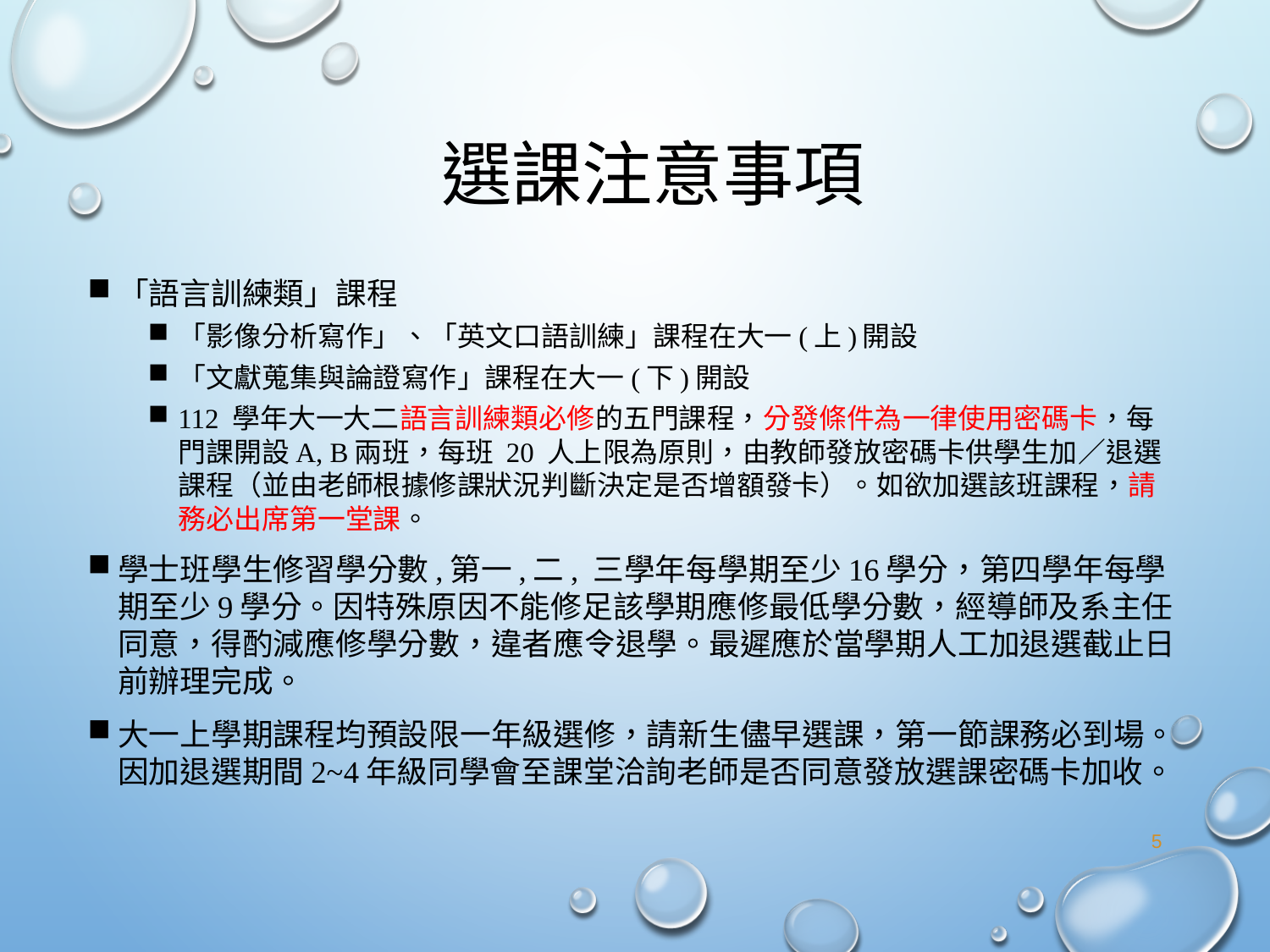

# 選課注意事項
「語言訓練類」課程
「影像分析寫作」、「英文口語訓練」課程在大一(上)開設
「文獻蒐集與論證寫作」課程在大一(下)開設
112 學年大一大二語言訓練類必修的五門課程，分發條件為一律使用密碼卡，每門課開設A, B兩班，每班 20 人上限為原則，由教師發放密碼卡供學生加／退選課程（並由老師根據修課狀況判斷決定是否增額發卡）。如欲加選該班課程，請務必出席第一堂課。
學士班學生修習學分數,第一,二, 三學年每學期至少16學分，第四學年每學期至少9學分。因特殊原因不能修足該學期應修最低學分數，經導師及系主任同意，得酌減應修學分數，違者應令退學。最遲應於當學期人工加退選截止日前辦理完成。
大一上學期課程均預設限一年級選修，請新生儘早選課，第一節課務必到場。因加退選期間2~4年級同學會至課堂洽詢老師是否同意發放選課密碼卡加收。

5